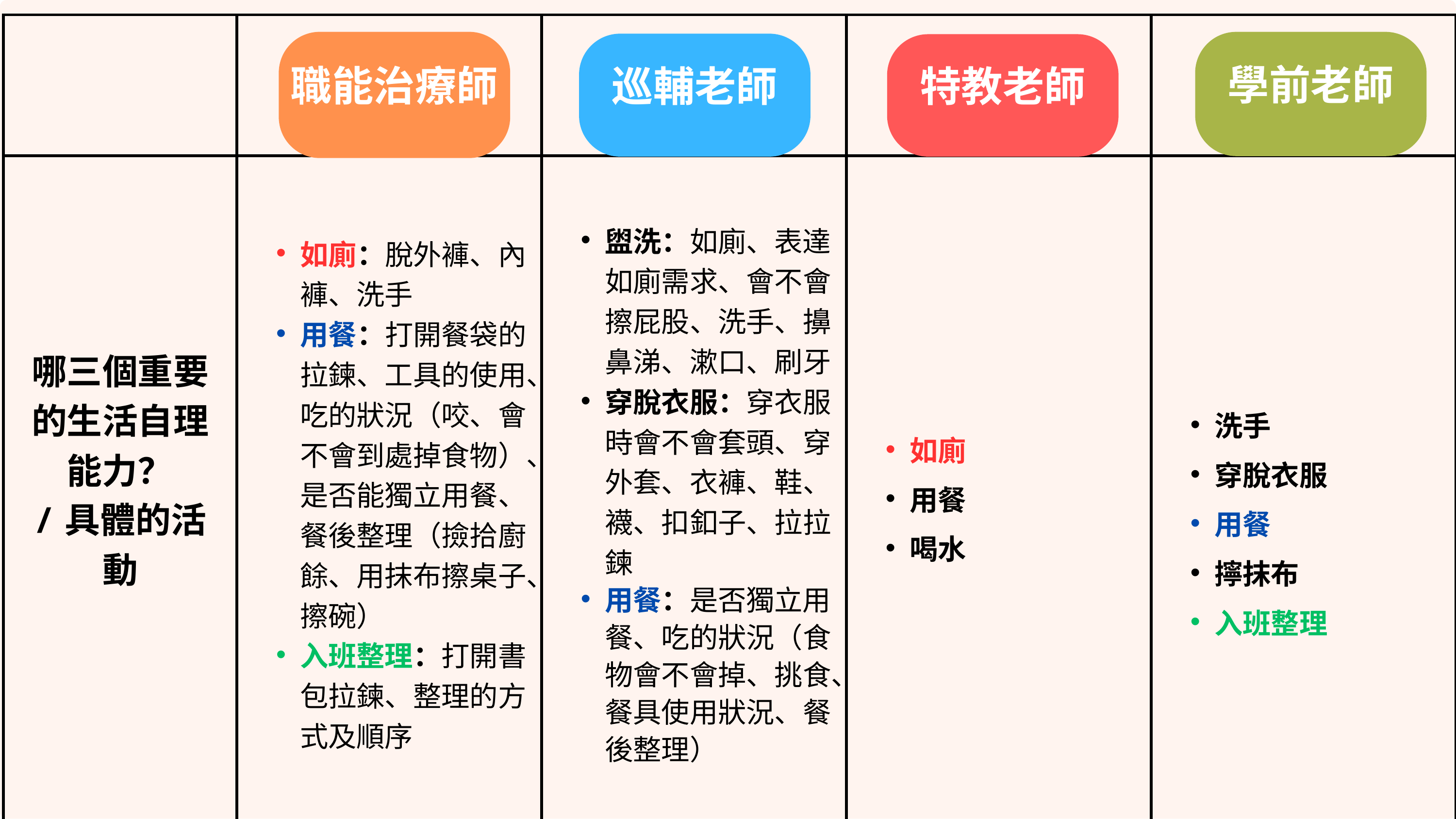

|  |  |  |  |  |
| --- | --- | --- | --- | --- |
| 哪三個重要的生活自理能力？ /具體的活動 | 如廁：脫外褲、內褲、洗手 用餐：打開餐袋的拉鍊、工具的使用、吃的狀況（咬、會不會到處掉食物）、是否能獨立用餐、餐後整理（撿拾廚餘、用抹布擦桌子、擦碗） 入班整理：打開書包拉鍊、整理的方式及順序 | 盥洗：如廁、表達如廁需求、會不會擦屁股、洗手、擤鼻涕、漱口、刷牙 穿脫衣服：穿衣服時會不會套頭、穿外套、衣褲、鞋、襪、扣釦子、拉拉鍊 用餐：是否獨立用餐、吃的狀況（食物會不會掉、挑食、餐具使用狀況、餐後整理） | 如廁 用餐 喝水 | 洗手 穿脫衣服 用餐 擰抹布 入班整理 |
| 哪三個重要的生活自理能力？ /具體的活動 | 如廁：脫外褲、內褲、洗手 用餐：打開餐袋的拉鍊、工具的使用、吃的狀況（咬、會不會到處掉食物）、是否能獨立用餐、餐後整理（撿拾廚餘、用抹布擦桌子、擦碗） 入班整理：打開書包拉鍊、整理的方式及順序 | 盥洗：如廁、表達如廁需求、會不會擦屁股、洗手、擤鼻涕、漱口、刷牙 穿脫衣服：穿衣服時會不會套頭、穿外套、衣褲、鞋、襪、扣釦子、拉拉鍊 用餐：是否獨立用餐、吃的狀況（食物會不會掉、挑食、餐具使用狀況、餐後整理） | 如廁 用餐 喝水 | 洗手 穿脫衣服 用餐 擰抹布 入班整理 |
| 哪三個重要的生活自理能力？ /具體的活動 | 如廁：脫外褲、內褲、洗手 用餐：打開餐袋的拉鍊、工具的使用、吃的狀況（咬、會不會到處掉食物）、是否能獨立用餐、餐後整理（撿拾廚餘、用抹布擦桌子、擦碗） 入班整理：打開書包拉鍊、整理的方式及順序 | 盥洗：如廁、表達如廁需求、會不會擦屁股、洗手、擤鼻涕、漱口、刷牙 穿脫衣服：穿衣服時會不會套頭、穿外套、衣褲、鞋、襪、扣釦子、拉拉鍊 用餐：是否獨立用餐、吃的狀況（食物會不會掉、挑食、餐具使用狀況、餐後整理） | 如廁 用餐 喝水 | 洗手 穿脫衣服 用餐 擰抹布 入班整理 |
| 哪三個重要的生活自理能力？ /具體的活動 | 如廁：脫外褲、內褲、洗手 用餐：打開餐袋的拉鍊、工具的使用、吃的狀況（咬、會不會到處掉食物）、是否能獨立用餐、餐後整理（撿拾廚餘、用抹布擦桌子、擦碗） 入班整理：打開書包拉鍊、整理的方式及順序 | 盥洗：如廁、表達如廁需求、會不會擦屁股、洗手、擤鼻涕、漱口、刷牙 穿脫衣服：穿衣服時會不會套頭、穿外套、衣褲、鞋、襪、扣釦子、拉拉鍊 用餐：是否獨立用餐、吃的狀況（食物會不會掉、挑食、餐具使用狀況、餐後整理） | 如廁 用餐 喝水 | 洗手 穿脫衣服 用餐 擰抹布 入班整理 |

職能治療師

學前老師

巡輔老師

特教老師